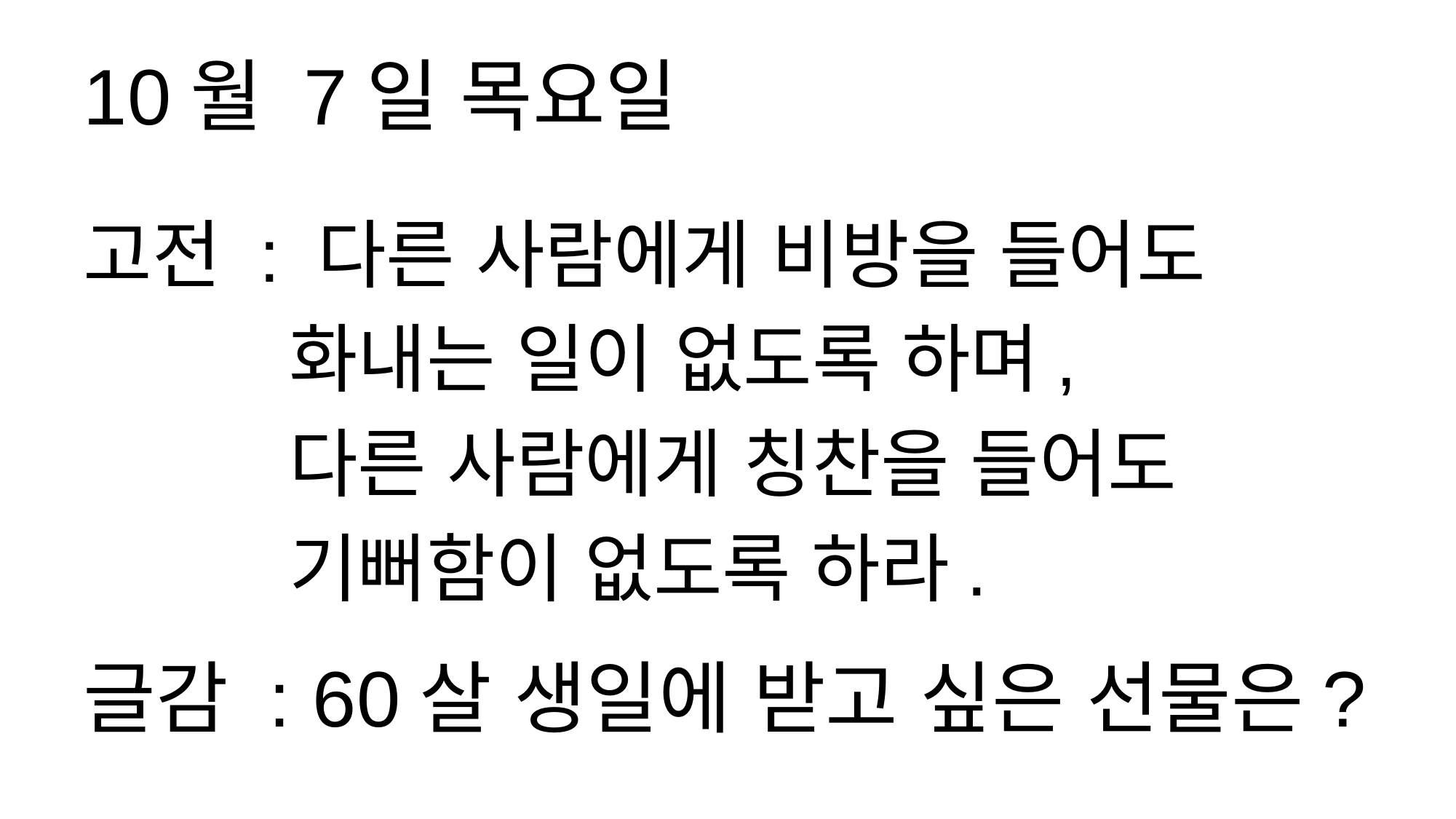

10월 7일 목요일
고전 : 다른 사람에게 비방을 들어도
         화내는 일이 없도록 하며,
         다른 사람에게 칭찬을 들어도
         기뻐함이 없도록 하라.
글감 : 60살 생일에 받고 싶은 선물은?